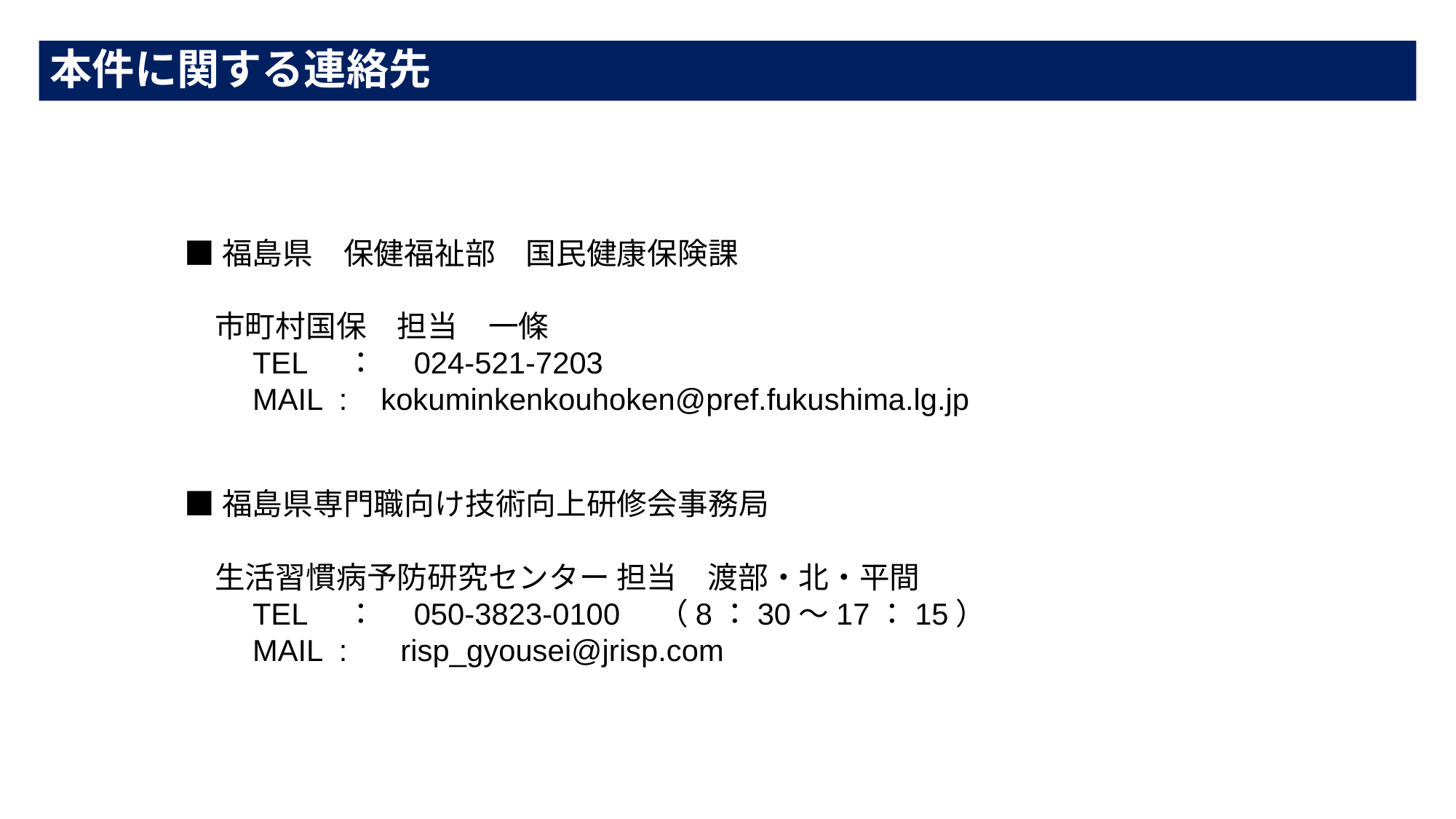

本件に関する連絡先
■福島県　保健福祉部　国民健康保険課

　市町村国保　担当　一條
　　TEL　：　024-521-7203
　　MAIL  :    kokuminkenkouhoken@pref.fukushima.lg.jp

■福島県専門職向け技術向上研修会事務局

　生活習慣病予防研究センター 担当　渡部・北・平間
　　TEL　：　050-3823-0100　（8：30～17：15）
　　MAIL  : 　risp_gyousei@jrisp.com